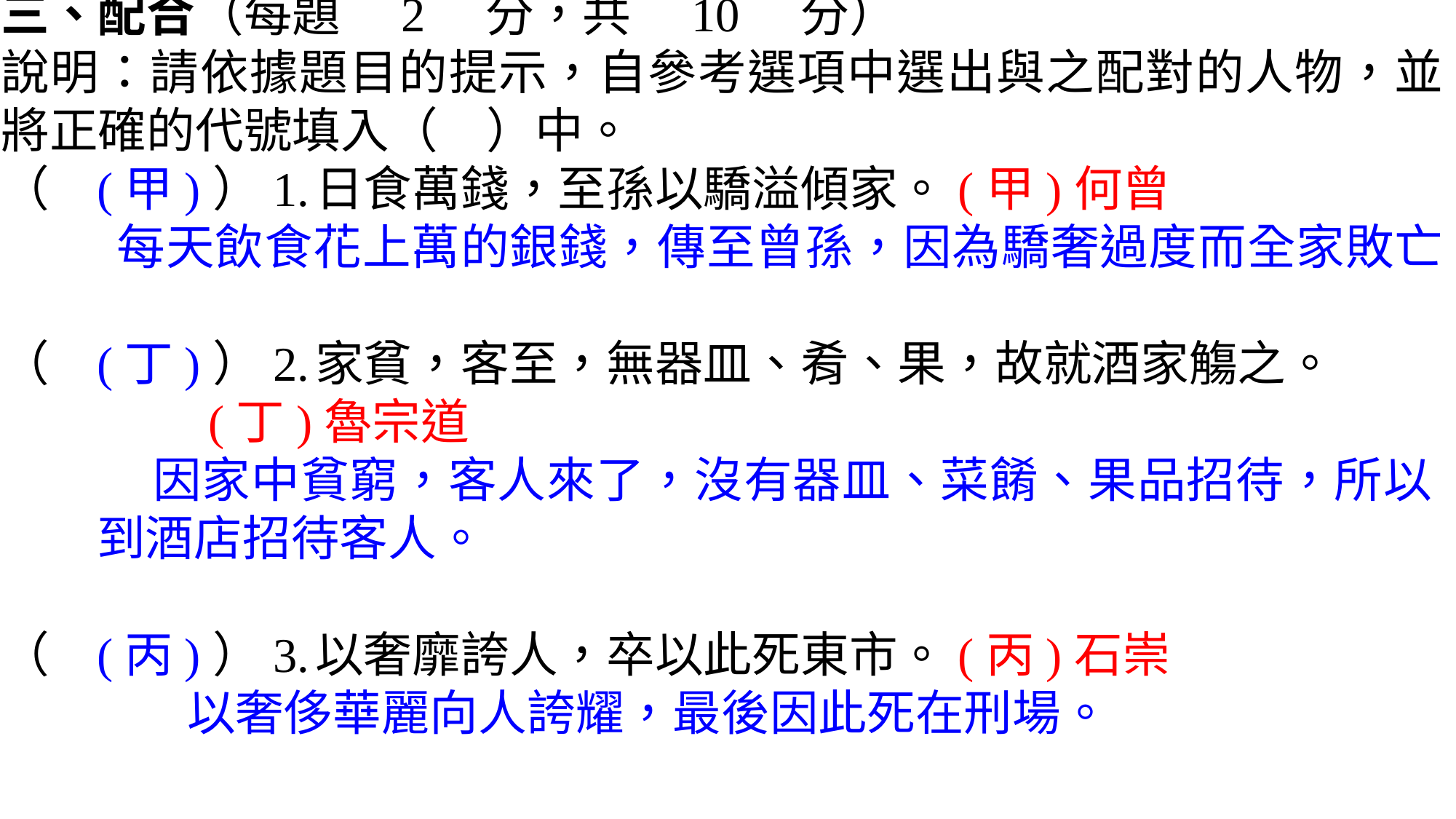

三、配合（每題　2　分，共　10　分）
說明：請依據題目的提示，自參考選項中選出與之配對的人物，並將正確的代號填入（　）中。
（	(甲)）1.	日食萬錢，至孫以驕溢傾家。(甲)何曾
         每天飲食花上萬的銀錢，傳至曾孫，因為驕奢過度而全家敗亡。

（	(丁)）2.	家貧，客至，無器皿、肴、果，故就酒家觴之。
                 (丁)魯宗道
            因家中貧窮，客人來了，沒有器皿、菜餚、果品招待，所以  到酒店招待客人。

（	(丙)）3.	以奢靡誇人，卒以此死東市。(丙)石崇
                以奢侈華麗向人誇耀，最後因此死在刑場。